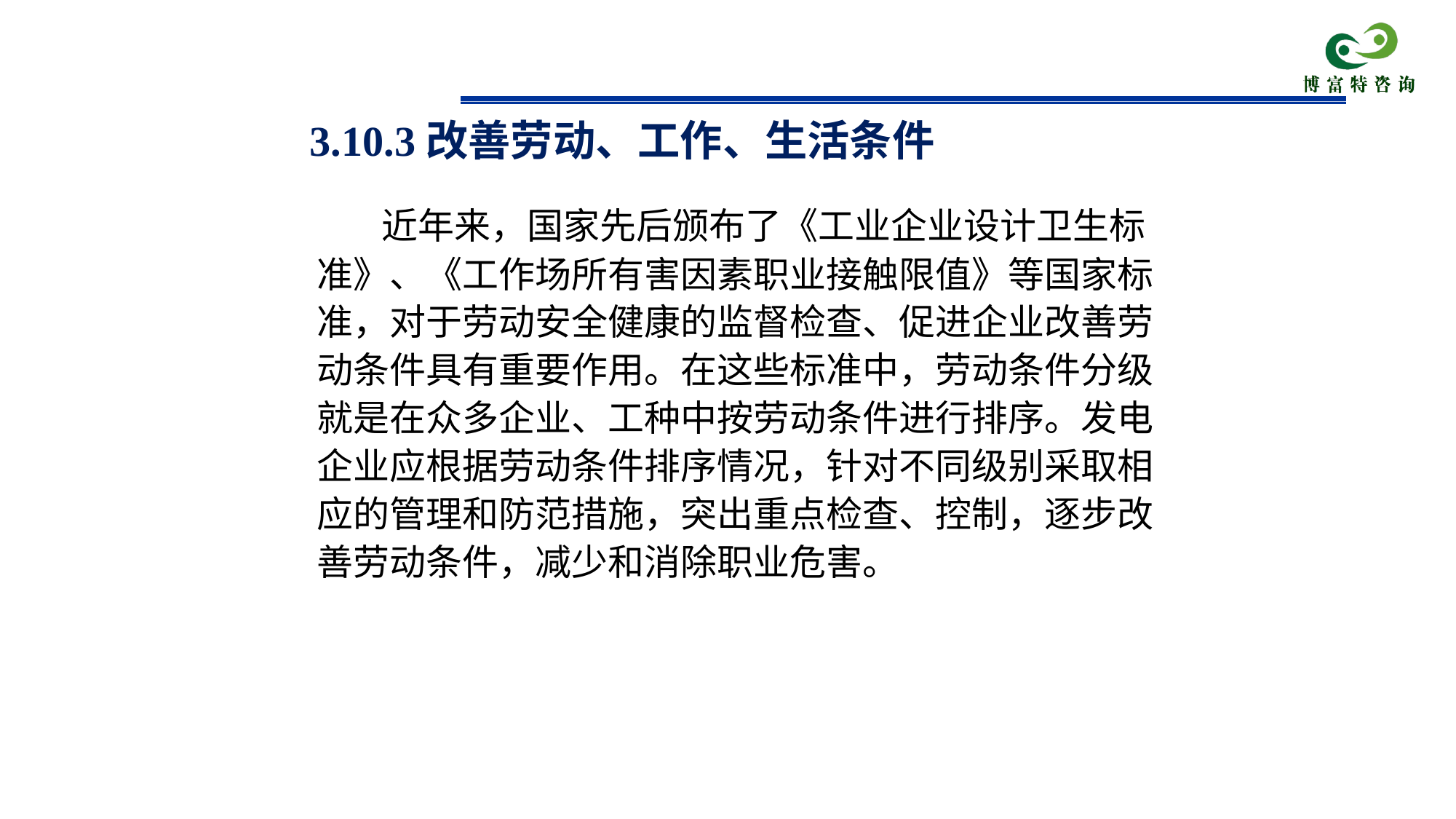

3.10.3改善劳动、工作、生活条件
近年来，国家先后颁布了《工业企业设计卫生标准》、《工作场所有害因素职业接触限值》等国家标准，对于劳动安全健康的监督检查、促进企业改善劳动条件具有重要作用。在这些标准中，劳动条件分级就是在众多企业、工种中按劳动条件进行排序。发电企业应根据劳动条件排序情况，针对不同级别采取相应的管理和防范措施，突出重点检查、控制，逐步改善劳动条件，减少和消除职业危害。